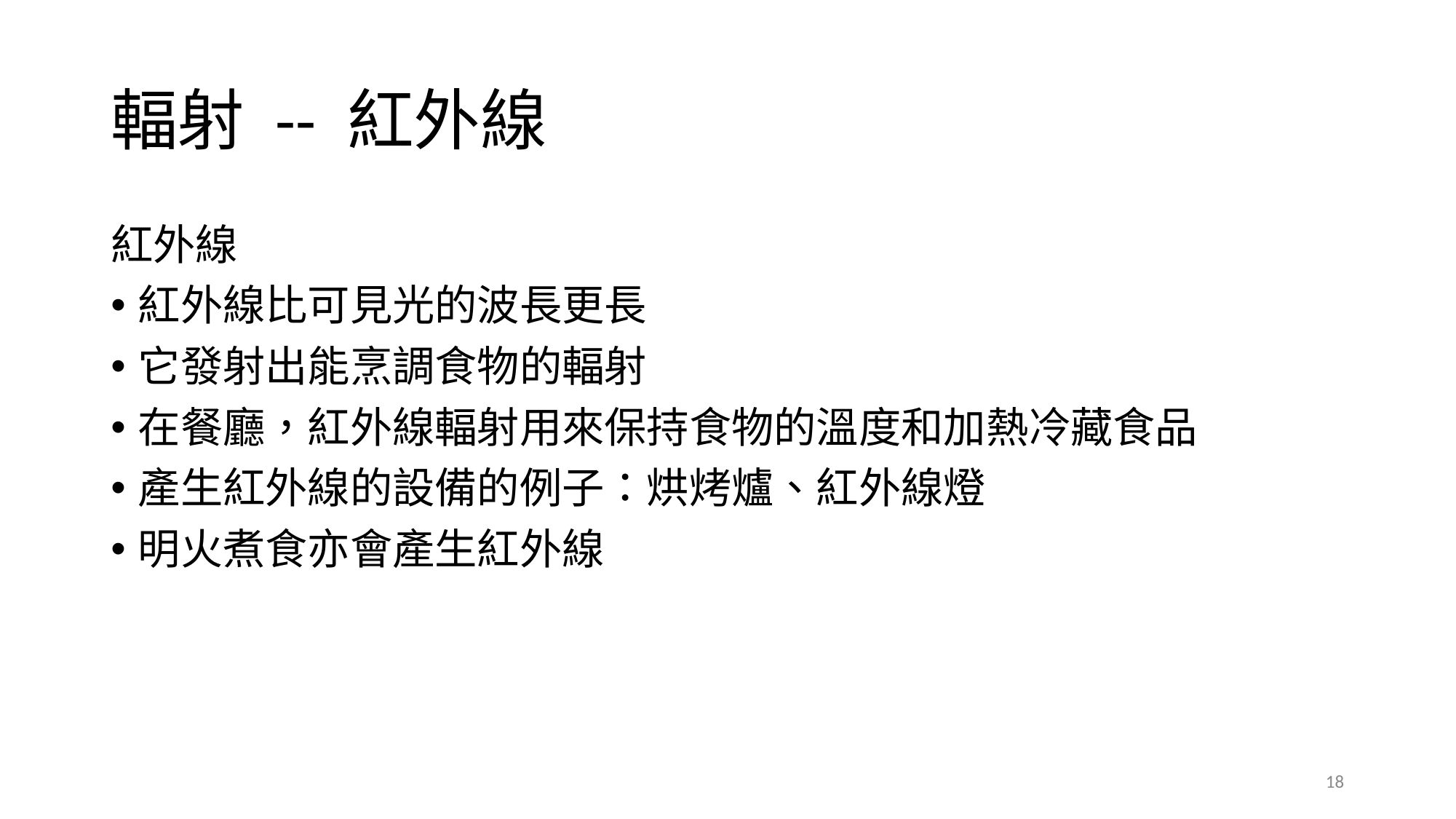

# 輻射 -- 紅外線
紅外線
紅外線比可見光的波長更長
它發射出能烹調食物的輻射
在餐廳，紅外線輻射用來保持食物的溫度和加熱冷藏食品
產生紅外線的設備的例子：烘烤爐、紅外線燈
明火煮食亦會產生紅外線

18